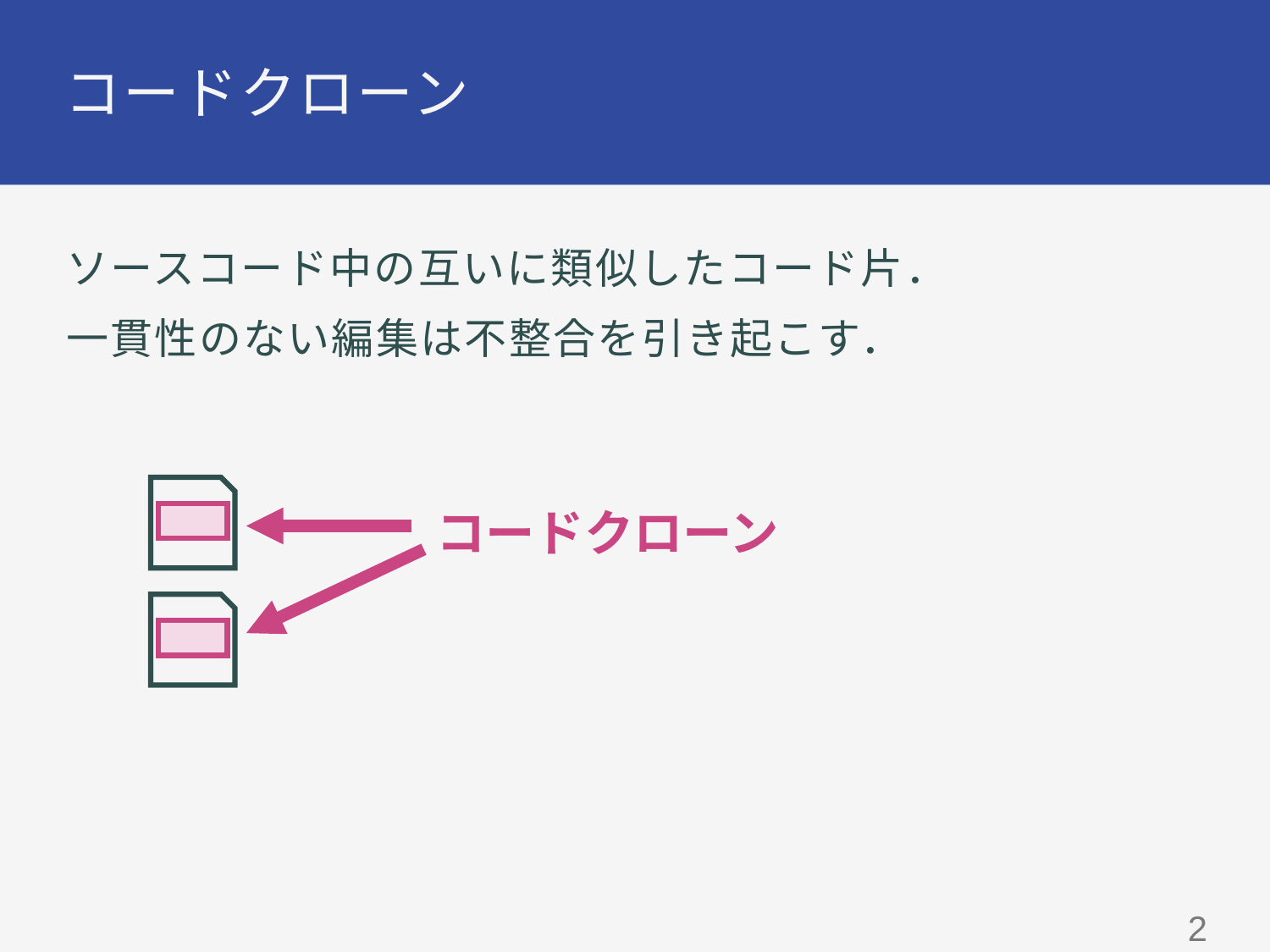

# コードクローン
ソースコード中の互いに類似したコード片．
一貫性のない編集は不整合を引き起こす．

コードクローン

2